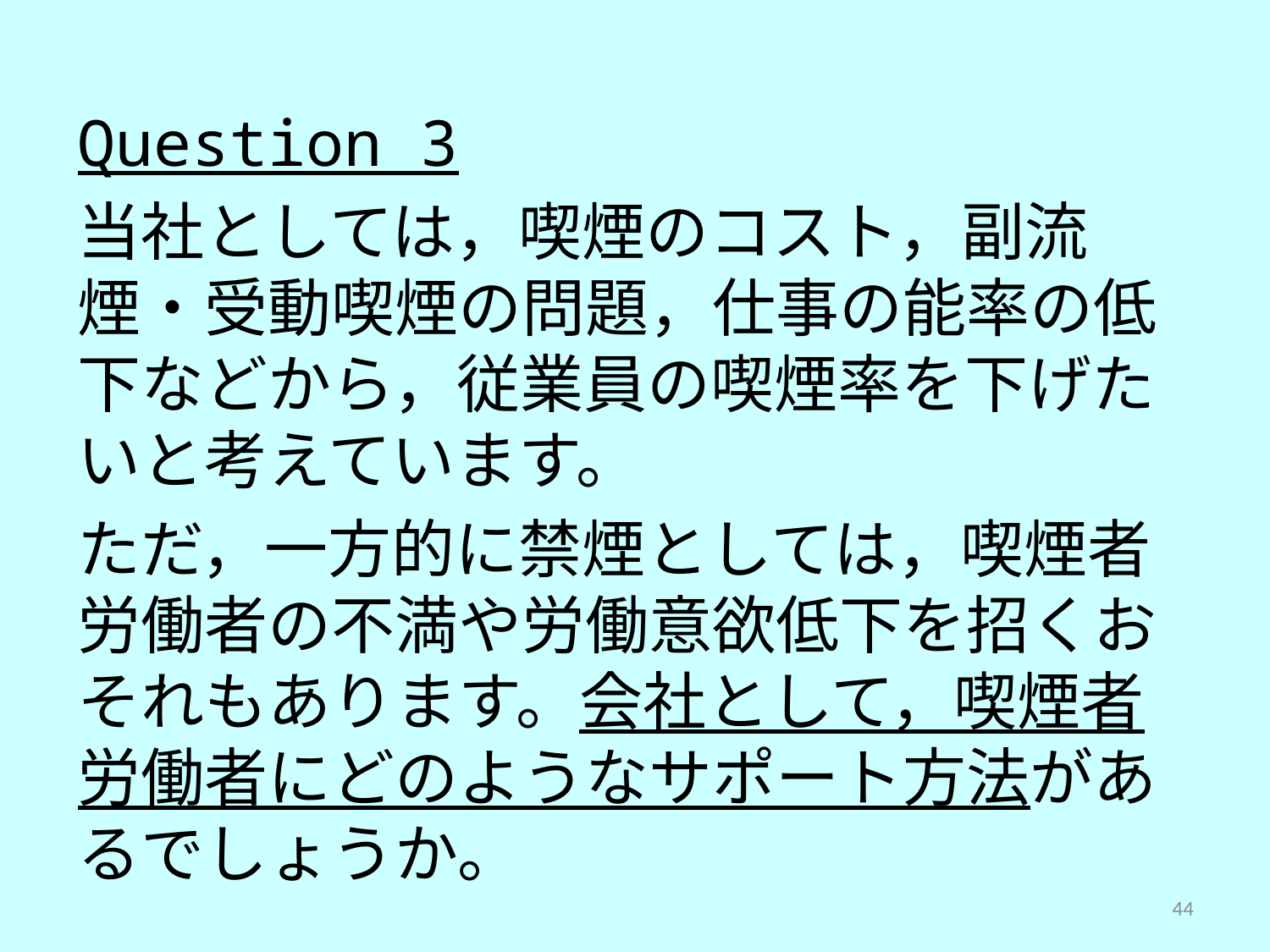

Question 3
当社としては，喫煙のコスト，副流煙・受動喫煙の問題，仕事の能率の低下などから，従業員の喫煙率を下げたいと考えています。
ただ，一方的に禁煙としては，喫煙者労働者の不満や労働意欲低下を招くおそれもあります。会社として，喫煙者労働者にどのようなサポート方法があるでしょうか。
44